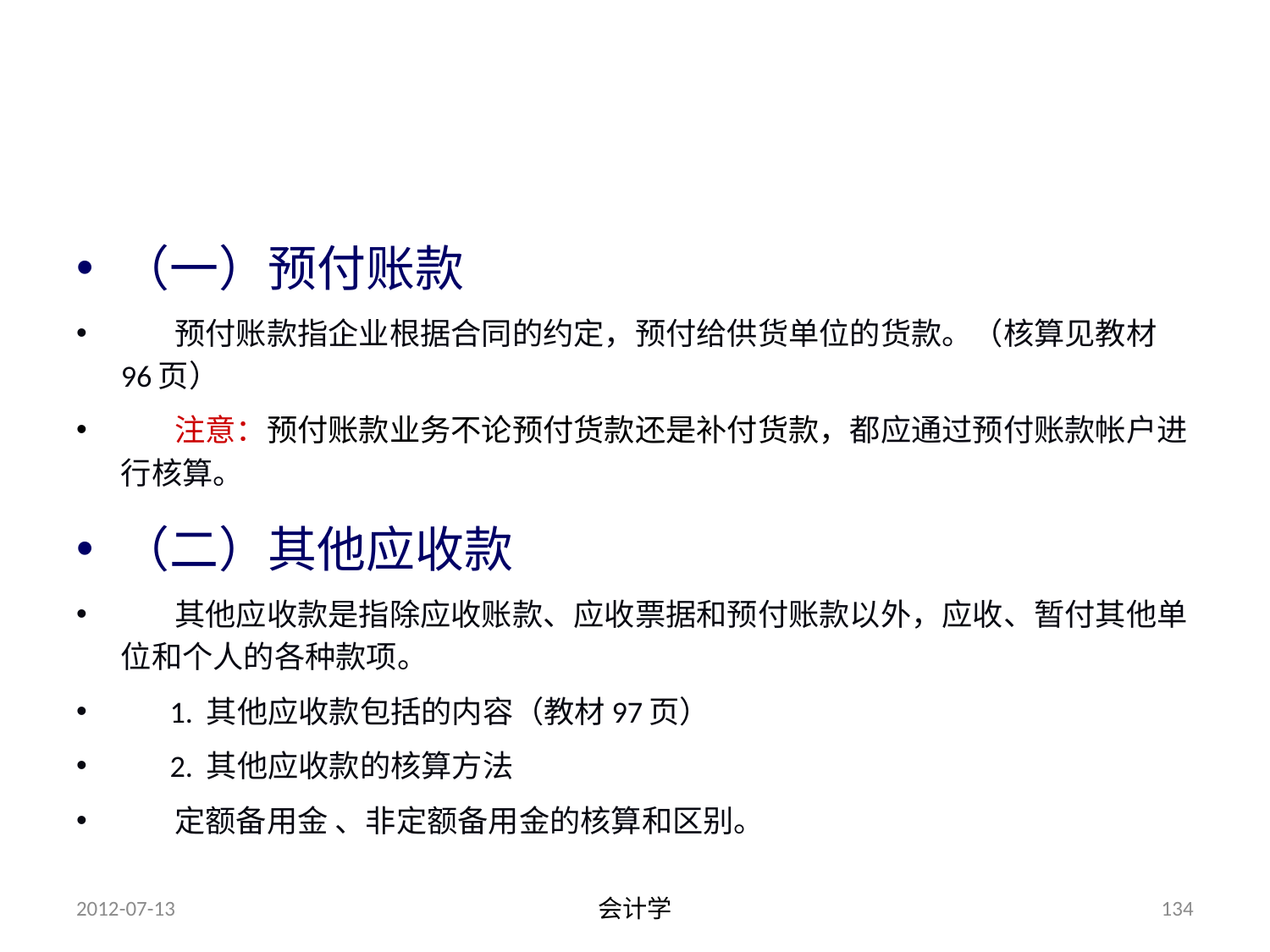

# 五、预付账款和其他应收款
（一）预付账款
       预付账款指企业根据合同的约定，预付给供货单位的货款。（核算见教材96页）
       注意：预付账款业务不论预付货款还是补付货款，都应通过预付账款帐户进行核算。
（二）其他应收款
       其他应收款是指除应收账款、应收票据和预付账款以外，应收、暂付其他单位和个人的各种款项。
       1. 其他应收款包括的内容（教材97页）
       2. 其他应收款的核算方法
       定额备用金 、非定额备用金的核算和区别。
2012-07-13
会计学
134